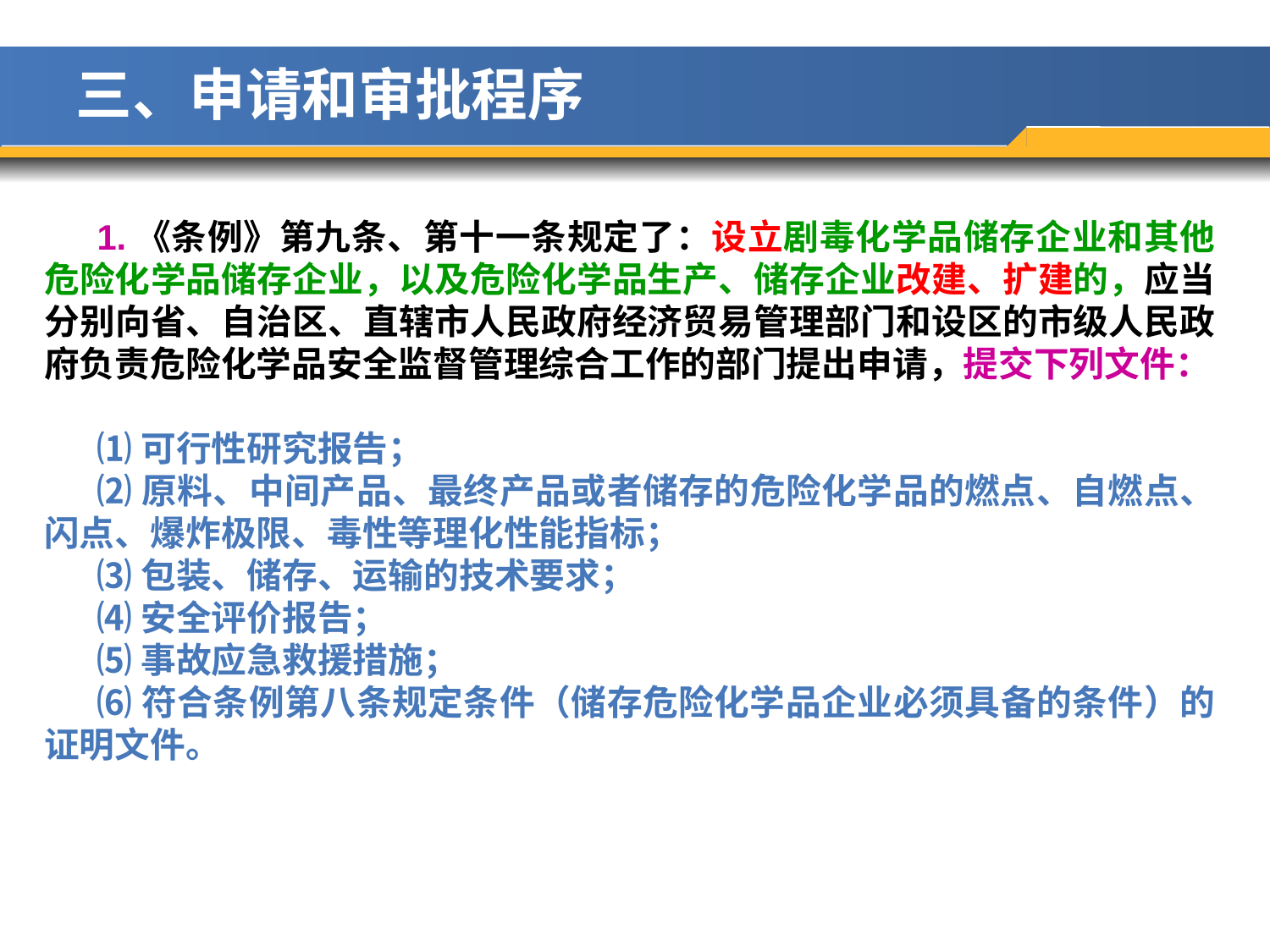

三、申请和审批程序

1.《条例》第九条、第十一条规定了：设立剧毒化学品储存企业和其他危险化学品储存企业，以及危险化学品生产、储存企业改建、扩建的，应当分别向省、自治区、直辖市人民政府经济贸易管理部门和设区的市级人民政府负责危险化学品安全监督管理综合工作的部门提出申请，提交下列文件：

⑴可行性研究报告；
⑵原料、中间产品、最终产品或者储存的危险化学品的燃点、自燃点、闪点、爆炸极限、毒性等理化性能指标；
⑶包装、储存、运输的技术要求；
⑷安全评价报告；
⑸事故应急救援措施；
⑹符合条例第八条规定条件（储存危险化学品企业必须具备的条件）的证明文件。